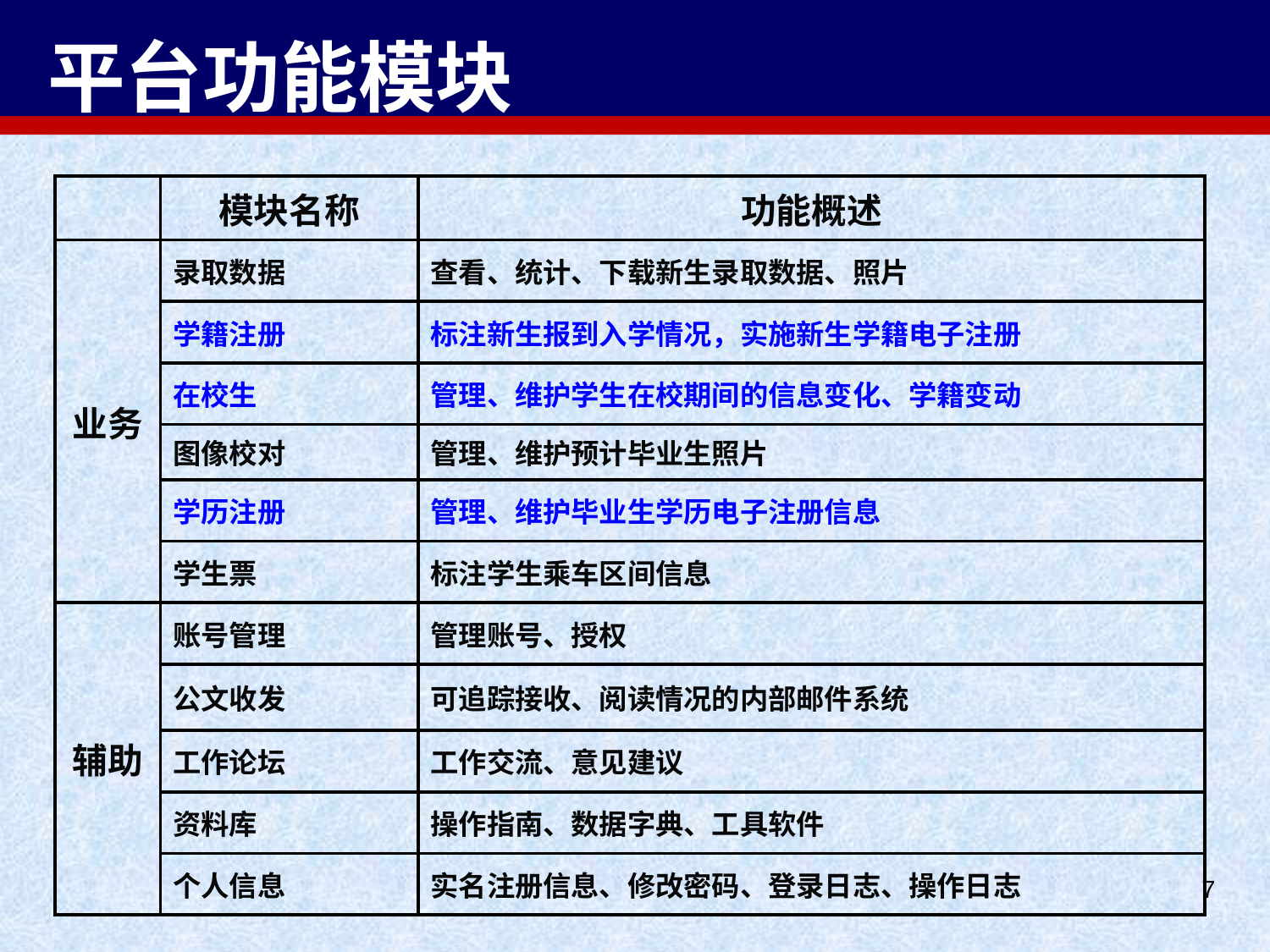

# 平台功能模块
|  | 模块名称 | 功能概述 |
| --- | --- | --- |
| 业务 | 录取数据 | 查看、统计、下载新生录取数据、照片 |
|  | 学籍注册 | 标注新生报到入学情况，实施新生学籍电子注册 |
|  | 在校生 | 管理、维护学生在校期间的信息变化、学籍变动 |
|  | 图像校对 | 管理、维护预计毕业生照片 |
|  | 学历注册 | 管理、维护毕业生学历电子注册信息 |
|  | 学生票 | 标注学生乘车区间信息 |
| 辅助 | 账号管理 | 管理账号、授权 |
|  | 公文收发 | 可追踪接收、阅读情况的内部邮件系统 |
|  | 工作论坛 | 工作交流、意见建议 |
|  | 资料库 | 操作指南、数据字典、工具软件 |
|  | 个人信息 | 实名注册信息、修改密码、登录日志、操作日志 |
7